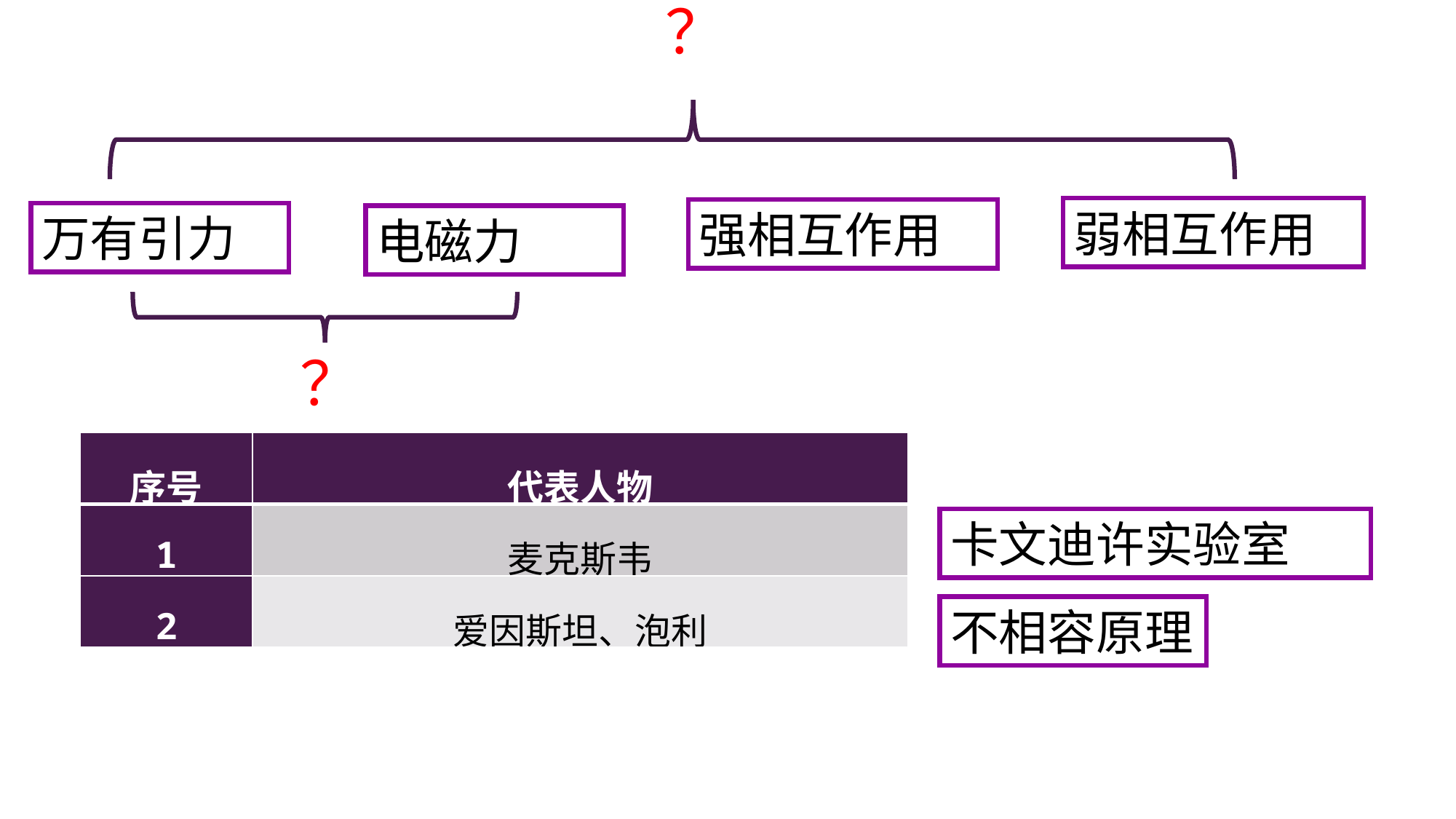

？

弱相互作用
强相互作用
万有引力
电磁力
？

| 序号 | 代表人物 |
| --- | --- |
| 1 | 麦克斯韦 |
| 2 | 爱因斯坦、泡利 |
卡文迪许实验室
不相容原理